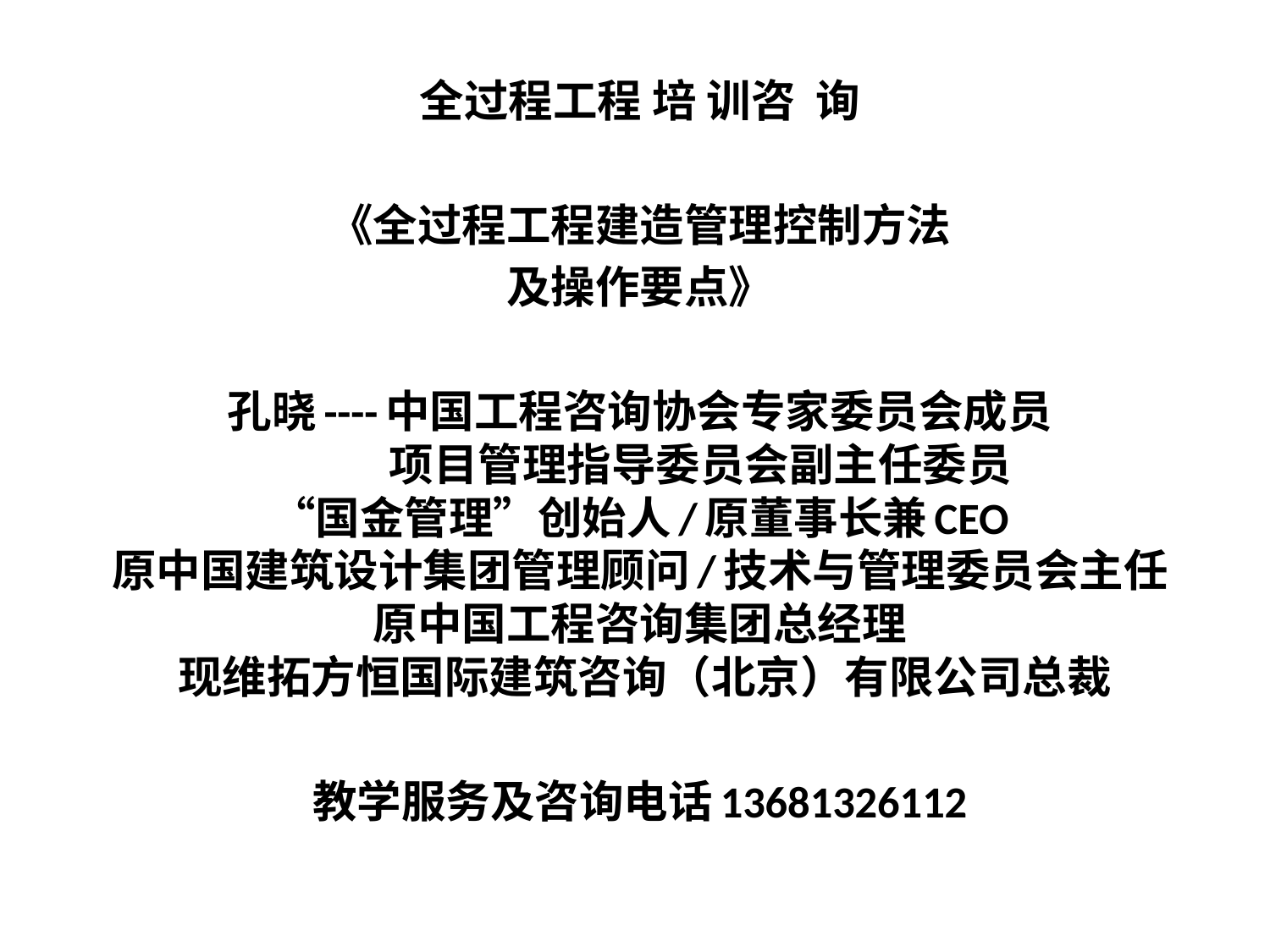

全过程工程 培 训咨  询

《全过程工程建造管理控制方法
及操作要点》

孔晓----中国工程咨询协会专家委员会成员
            项目管理指导委员会副主任委员
“国金管理”创始人/原董事长兼CEO
原中国建筑设计集团管理顾问/技术与管理委员会主任
原中国工程咨询集团总经理
 现维拓方恒国际建筑咨询（北京）有限公司总裁

教学服务及咨询电话13681326112